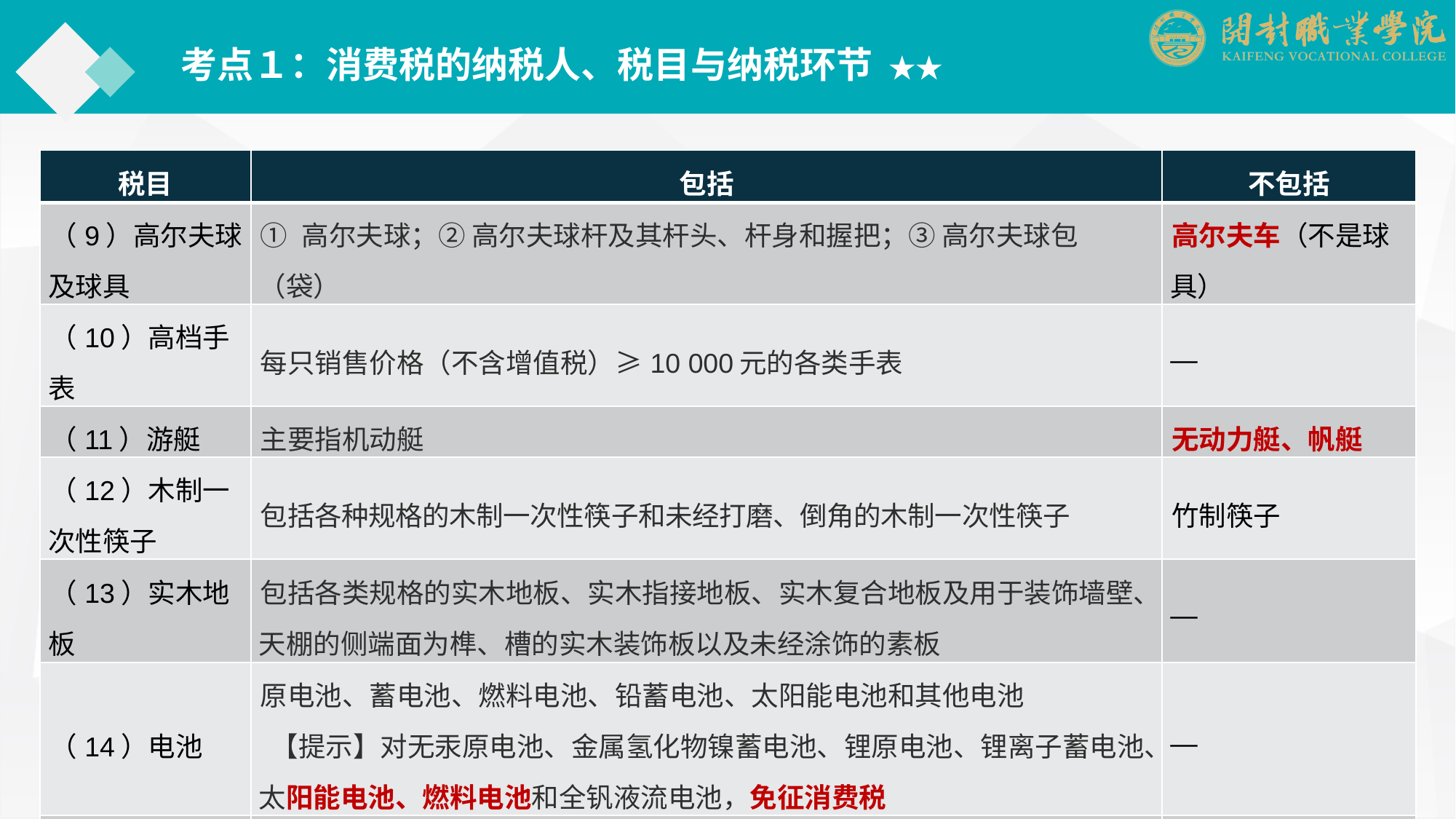

考点１：消费税的纳税人、税目与纳税环节  ★★
| 税目 | 包括 | 不包括 |
| --- | --- | --- |
| （9）高尔夫球及球具 | ① 高尔夫球；② 高尔夫球杆及其杆头、杆身和握把；③ 高尔夫球包（袋） | 高尔夫车（不是球具） |
| （10）高档手表 | 每只销售价格（不含增值税）≥10 000元的各类手表 | — |
| （11）游艇 | 主要指机动艇 | 无动力艇、帆艇 |
| （12）木制一次性筷子 | 包括各种规格的木制一次性筷子和未经打磨、倒角的木制一次性筷子 | 竹制筷子 |
| （13）实木地板 | 包括各类规格的实木地板、实木指接地板、实木复合地板及用于装饰墙壁、天棚的侧端面为榫、槽的实木装饰板以及未经涂饰的素板 | — |
| （14）电池 | 原电池、蓄电池、燃料电池、铅蓄电池、太阳能电池和其他电池 【提示】对无汞原电池、金属氢化物镍蓄电池、锂原电池、锂离子蓄电池、太阳能电池、燃料电池和全钒液流电池，免征消费税 | — |
| （15）涂料 | — | — |